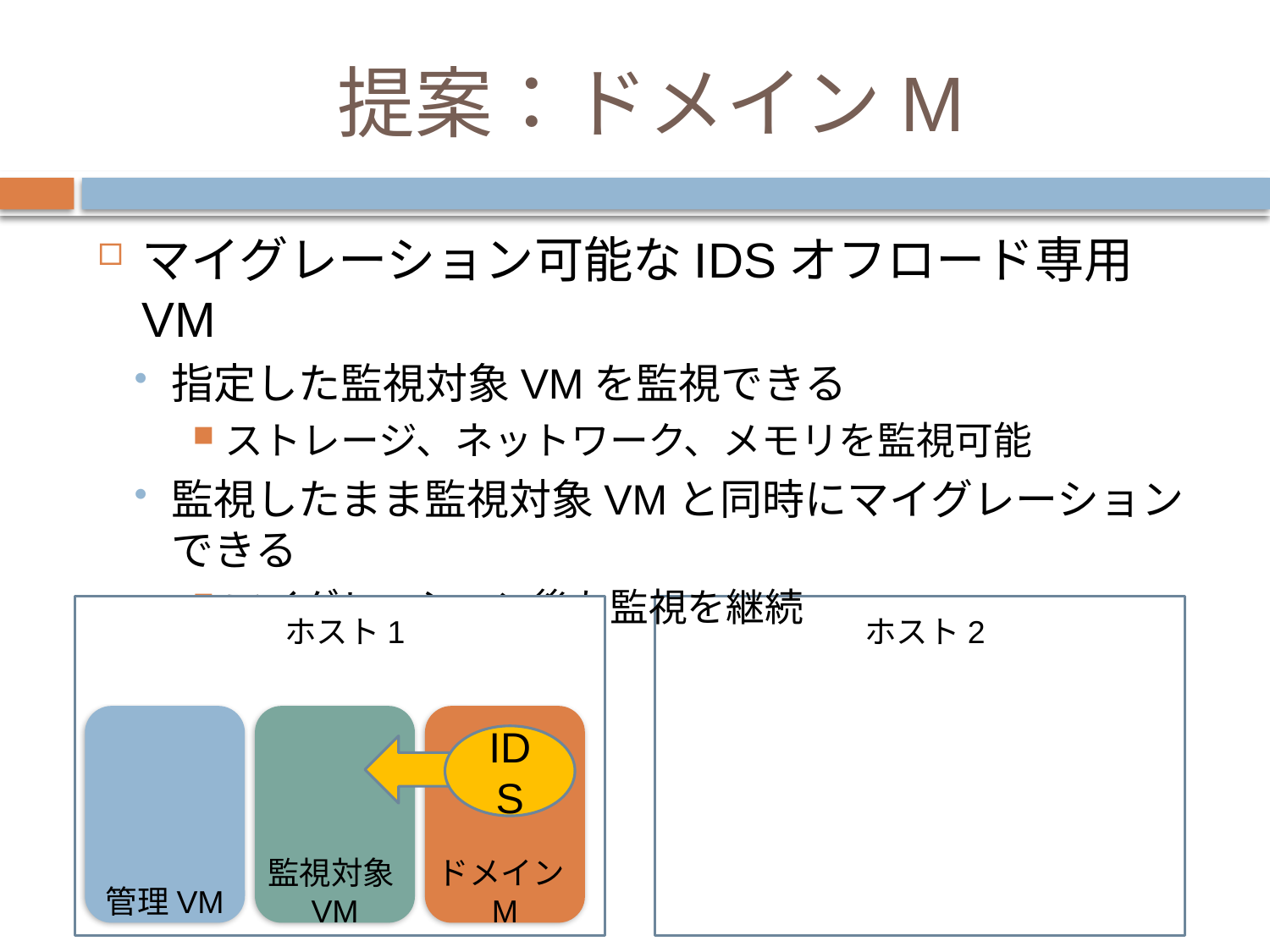

# 提案：ドメインM
マイグレーション可能なIDSオフロード専用VM
指定した監視対象VMを監視できる
ストレージ、ネットワーク、メモリを監視可能
監視したまま監視対象VMと同時にマイグレーションできる
マイグレーション後も監視を継続

ホスト1

ホスト2

IDS

監視対象VM
ドメインM
管理VM